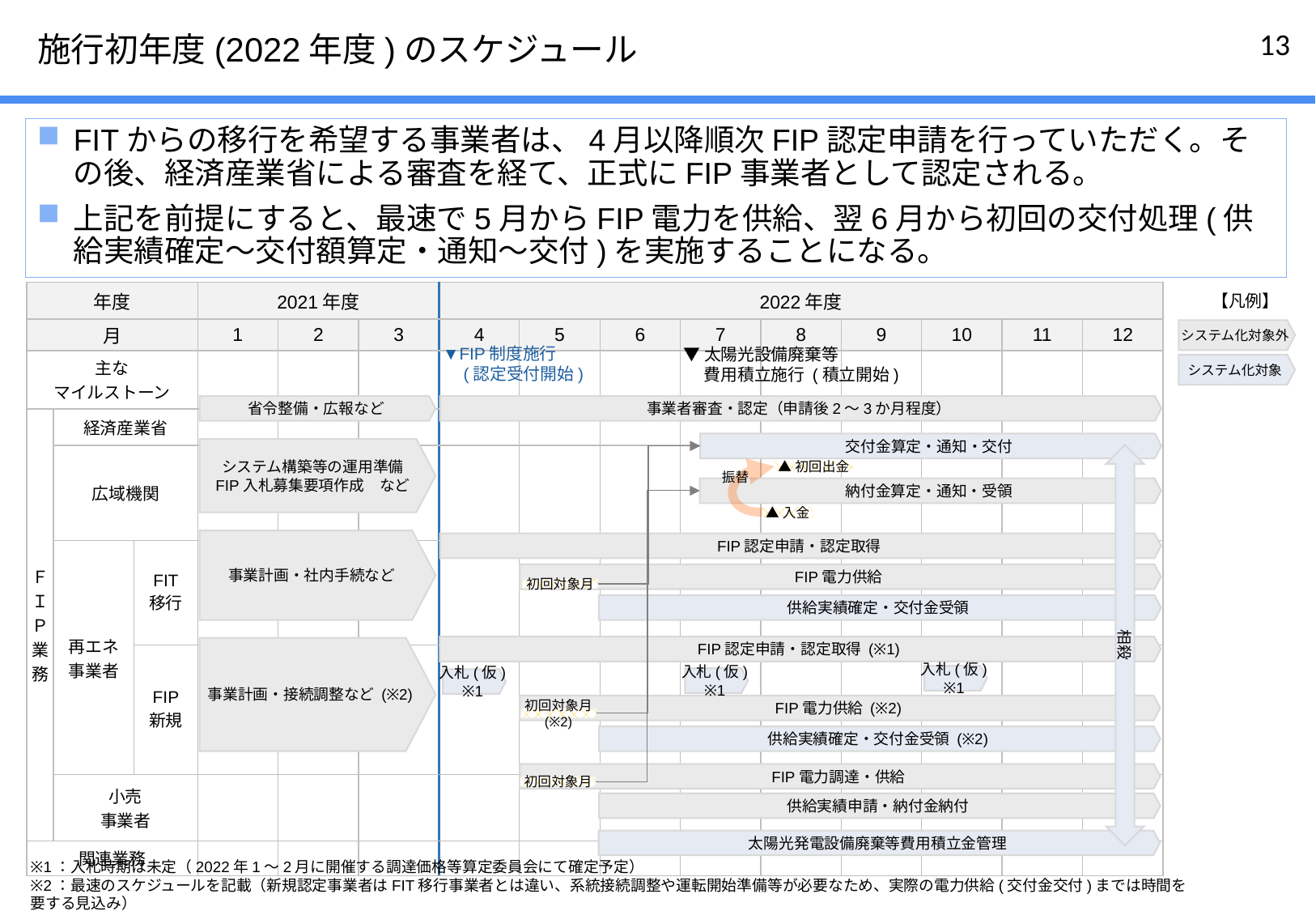

# 施行初年度(2022年度)のスケジュール
FITからの移行を希望する事業者は、4月以降順次FIP認定申請を行っていただく。その後、経済産業省による審査を経て、正式にFIP事業者として認定される。
上記を前提にすると、最速で5月からFIP電力を供給、翌6月から初回の交付処理(供給実績確定～交付額算定・通知～交付)を実施することになる。
| 年度 |  |  | 2021年度 |  |  | 2022年度 |  |  |  |  |  |  |  |  |
| --- | --- | --- | --- | --- | --- | --- | --- | --- | --- | --- | --- | --- | --- | --- |
| 月 |  |  | 1 | 2 | 3 | 4 | 5 | 6 | 7 | 8 | 9 | 10 | 11 | 12 |
| 主な マイルストーン |  |  |  |  |  |  |  |  |  |  |  |  |  |  |
| ＦＩＰ業務 | 経済産業省 |  |  |  |  |  |  |  |  |  |  |  |  |  |
|  | 広域機関 |  |  |  |  |  |  |  |  |  |  |  |  |  |
|  | 再エネ 事業者 | FIT 移行 |  |  |  |  |  |  |  |  |  |  |  |  |
|  |  | FIP 新規 |  |  |  |  |  |  |  |  |  |  |  |  |
|  | 小売 事業者 |  |  |  |  |  |  |  |  |  |  |  |  |  |
| 関連業務 |  |  |  |  |  |  |  |  |  |  |  |  |  |  |
【凡例】
システム化対象外
▼太陽光設備廃棄等
　 費用積立施行 (積立開始)
▼FIP制度施行
　(認定受付開始)
システム化対象
省令整備・広報など
事業者審査・認定（申請後2～3か月程度）
交付金算定・通知・交付
システム構築等の運用準備
FIP入札募集要項作成　など
相殺
▲初回出金
振替
納付金算定・通知・受領
▲入金
事業計画・社内手続など
FIP認定申請・認定取得
FIP電力供給
初回対象月
供給実績確定・交付金受領
FIP認定申請・認定取得 (※1)
事業計画・接続調整など (※2)
入札(仮)
※1
入札(仮)
※1
入札(仮)
※1
FIP電力供給 (※2)
初回対象月
(※2)
供給実績確定・交付金受領 (※2)
FIP電力調達・供給
初回対象月
供給実績申請・納付金納付
太陽光発電設備廃棄等費用積立金管理
※1：入札時期は未定（2022年1～2月に開催する調達価格等算定委員会にて確定予定）
※2：最速のスケジュールを記載（新規認定事業者はFIT移行事業者とは違い、系統接続調整や運転開始準備等が必要なため、実際の電力供給(交付金交付)までは時間を要する見込み）